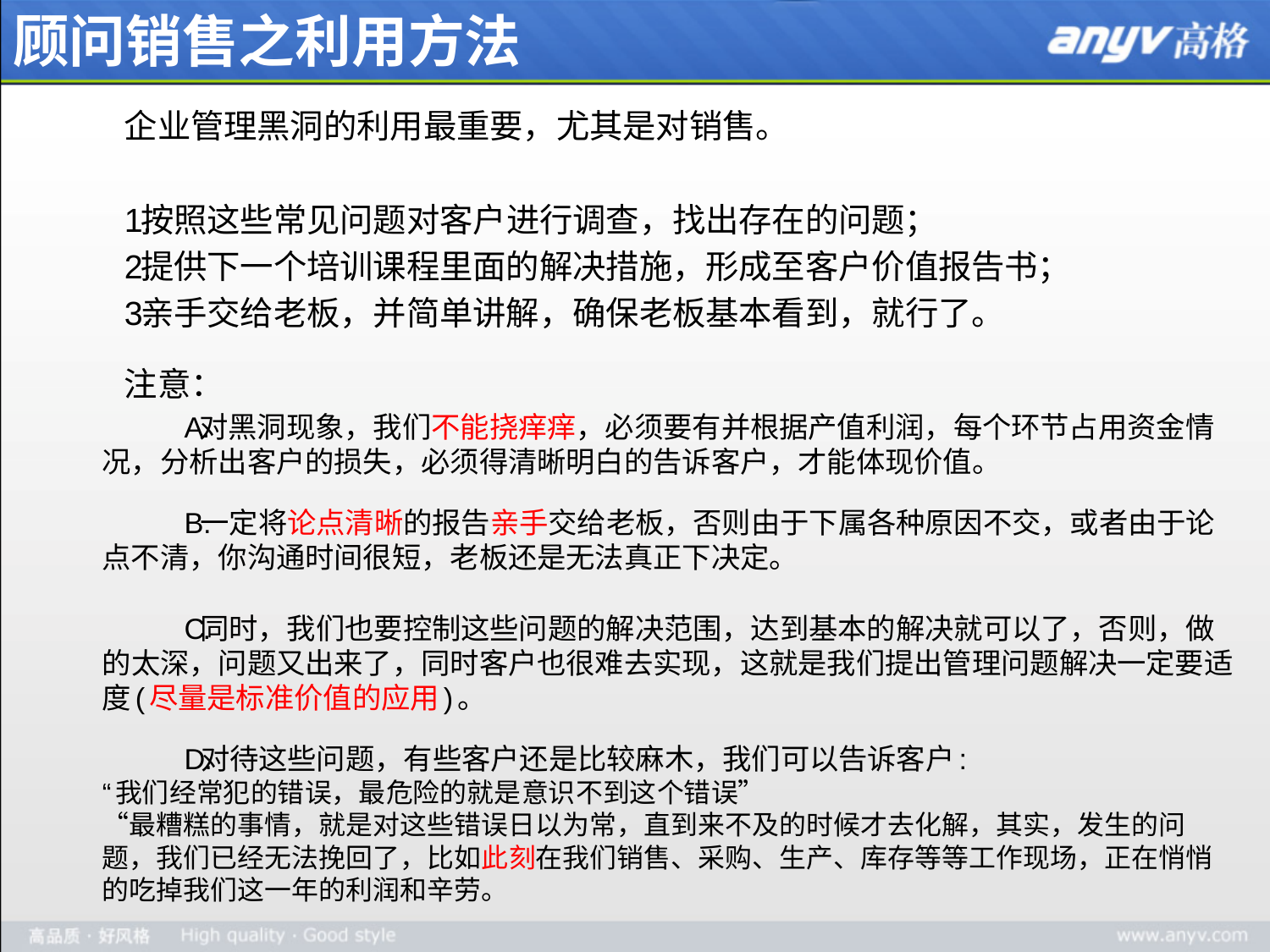

# 顾问销售之利用方法
企业管理黑洞的利用最重要，尤其是对销售。

按照这些常见问题对客户进行调查，找出存在的问题；
提供下一个培训课程里面的解决措施，形成至客户价值报告书；
亲手交给老板，并简单讲解，确保老板基本看到，就行了。

注意：
对黑洞现象，我们不能挠痒痒，必须要有并根据产值利润，每个环节占用资金情况，分析出客户的损失，必须得清晰明白的告诉客户，才能体现价值。
一定将论点清晰的报告亲手交给老板，否则由于下属各种原因不交，或者由于论点不清，你沟通时间很短，老板还是无法真正下决定。

同时，我们也要控制这些问题的解决范围，达到基本的解决就可以了，否则，做的太深，问题又出来了，同时客户也很难去实现，这就是我们提出管理问题解决一定要适度(尽量是标准价值的应用)。
对待这些问题，有些客户还是比较麻木，我们可以告诉客户:
“我们经常犯的错误，最危险的就是意识不到这个错误”
“最糟糕的事情，就是对这些错误日以为常，直到来不及的时候才去化解，其实，发生的问题，我们已经无法挽回了，比如此刻在我们销售、采购、生产、库存等等工作现场，正在悄悄的吃掉我们这一年的利润和辛劳。